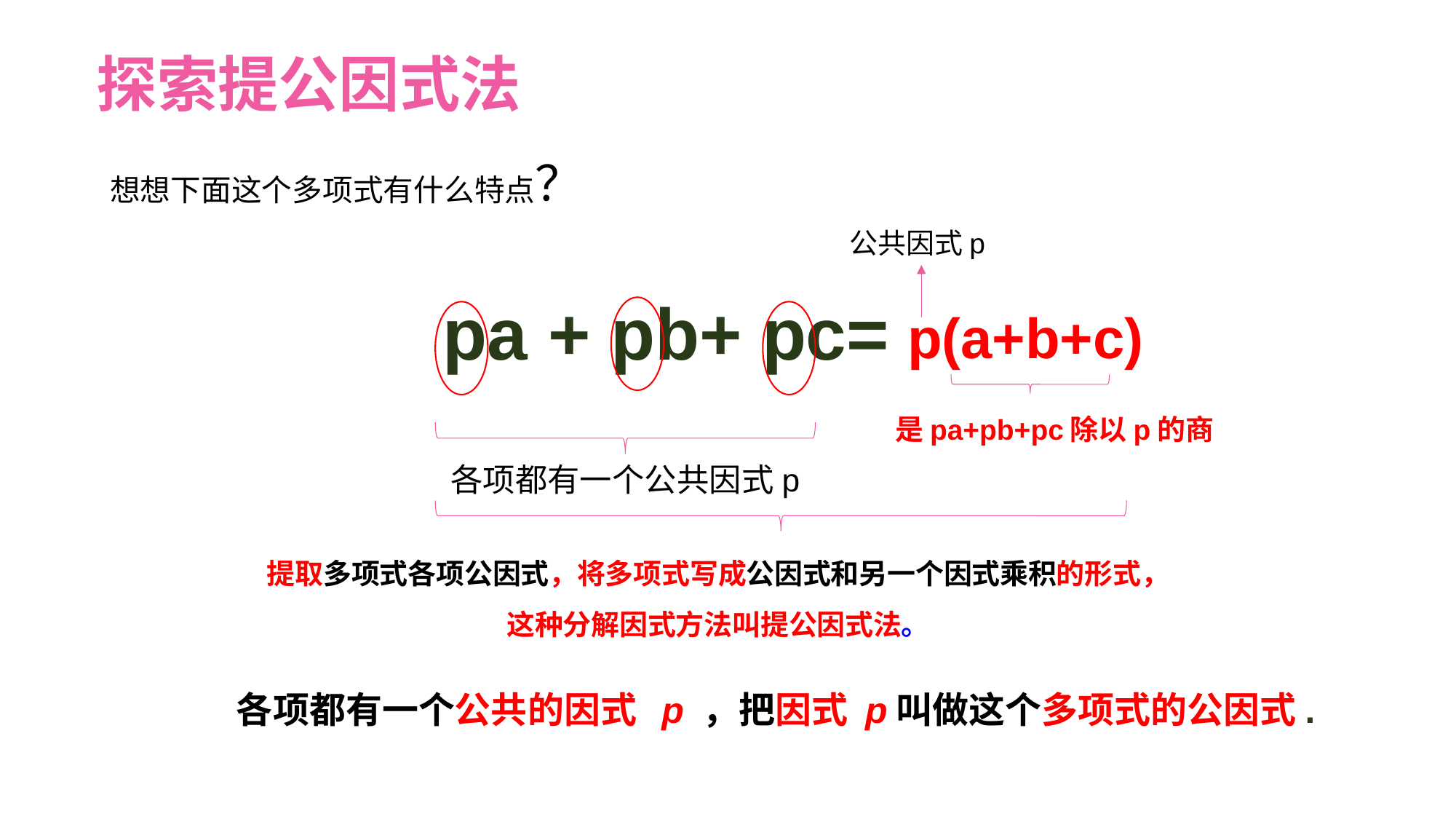

探索提公因式法
想想下面这个多项式有什么特点？

公共因式p

pa + pb+ pc=
p(a+b+c)

是pa+pb+pc除以p的商
各项都有一个公共因式p
提取多项式各项公因式，将多项式写成公因式和另一个因式乘积的形式，
这种分解因式方法叫提公因式法。
       各项都有一个公共的因式  p ，把因式 p叫做这个多项式的公因式.